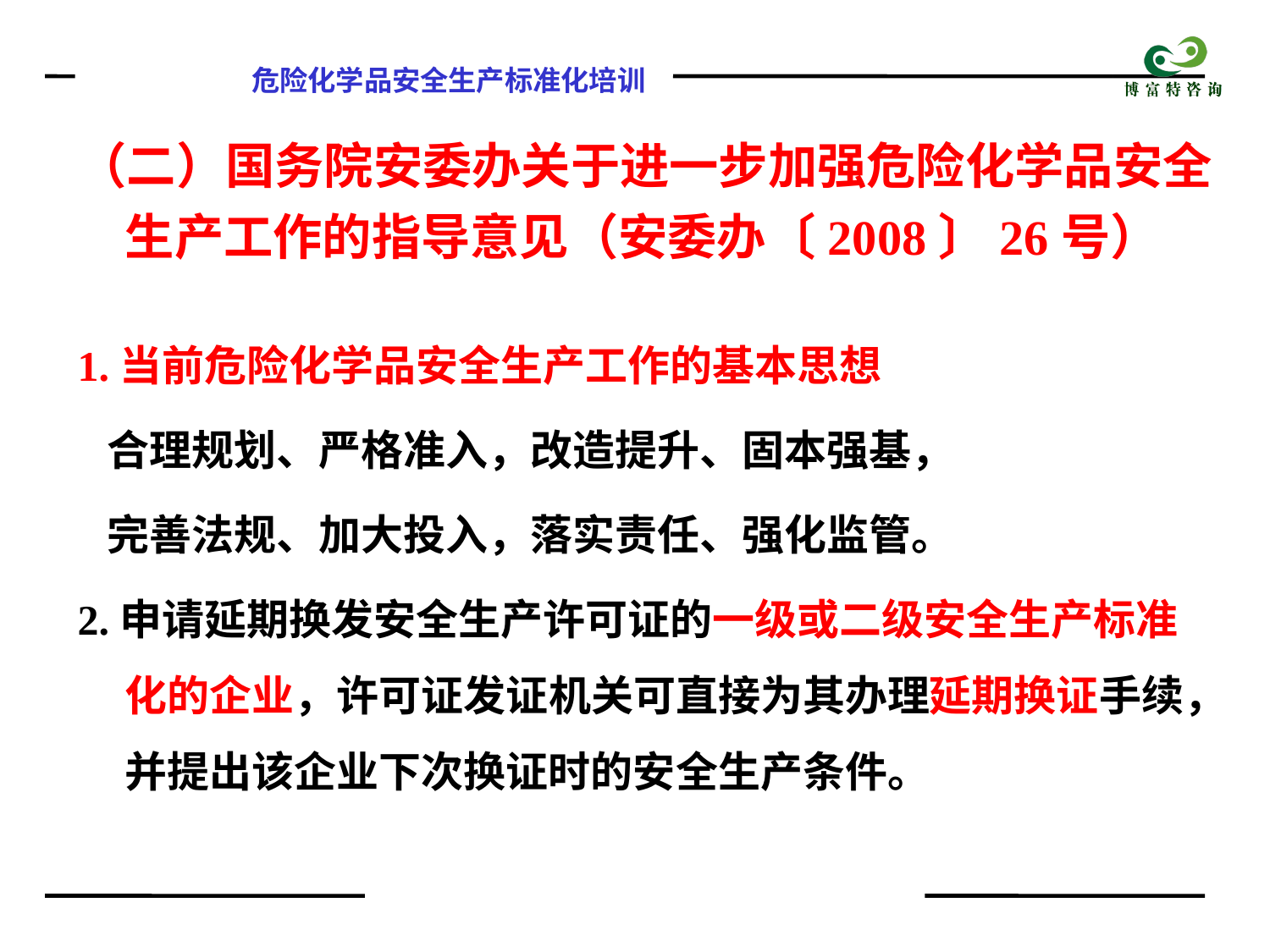

（二）国务院安委办关于进一步加强危险化学品安全生产工作的指导意见（安委办〔2008〕26号）

1.当前危险化学品安全生产工作的基本思想
  合理规划、严格准入，改造提升、固本强基，
  完善法规、加大投入，落实责任、强化监管。
2.申请延期换发安全生产许可证的一级或二级安全生产标准化的企业，许可证发证机关可直接为其办理延期换证手续，并提出该企业下次换证时的安全生产条件。